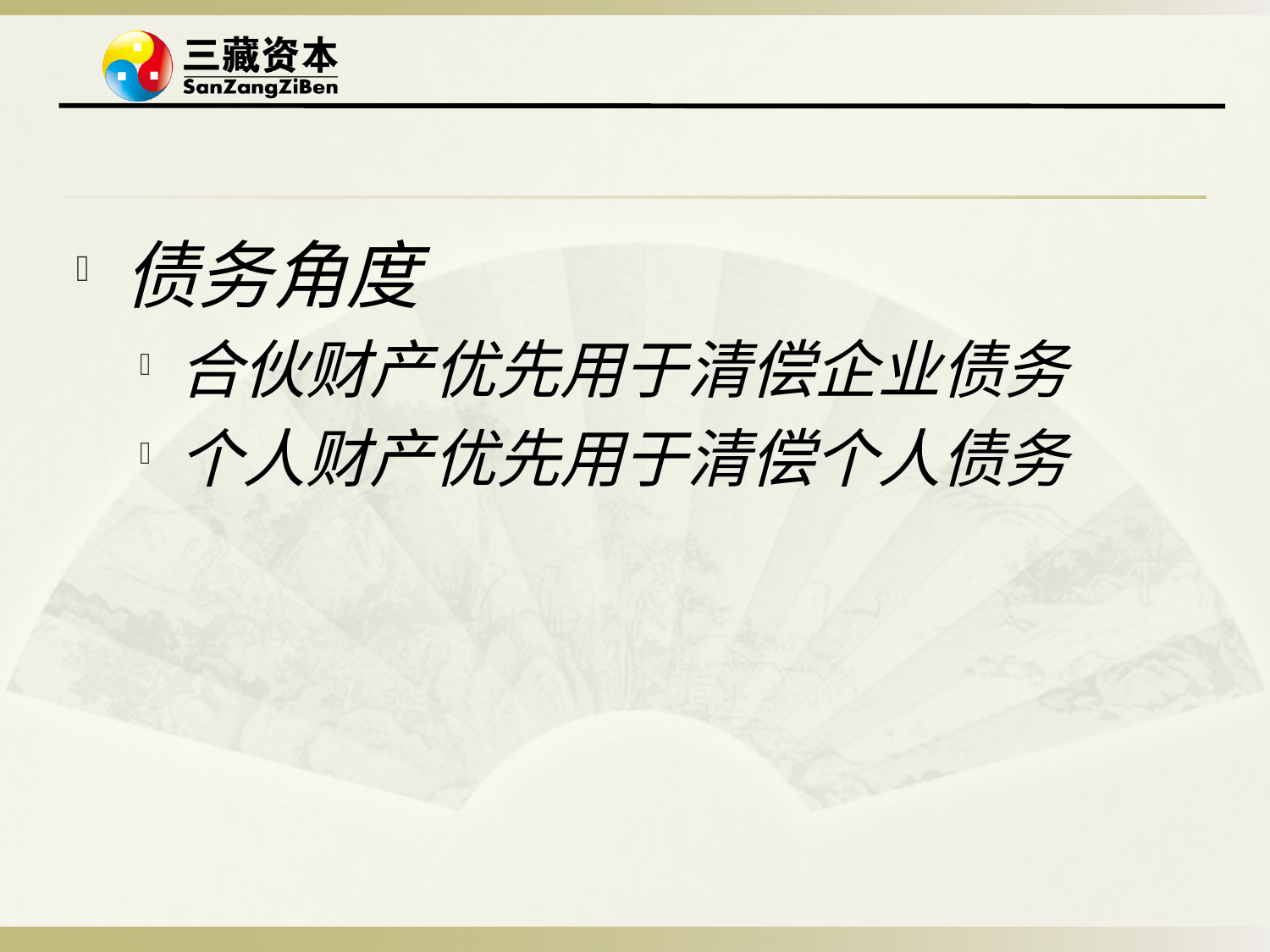

#
债务角度
合伙财产优先用于清偿企业债务
个人财产优先用于清偿个人债务